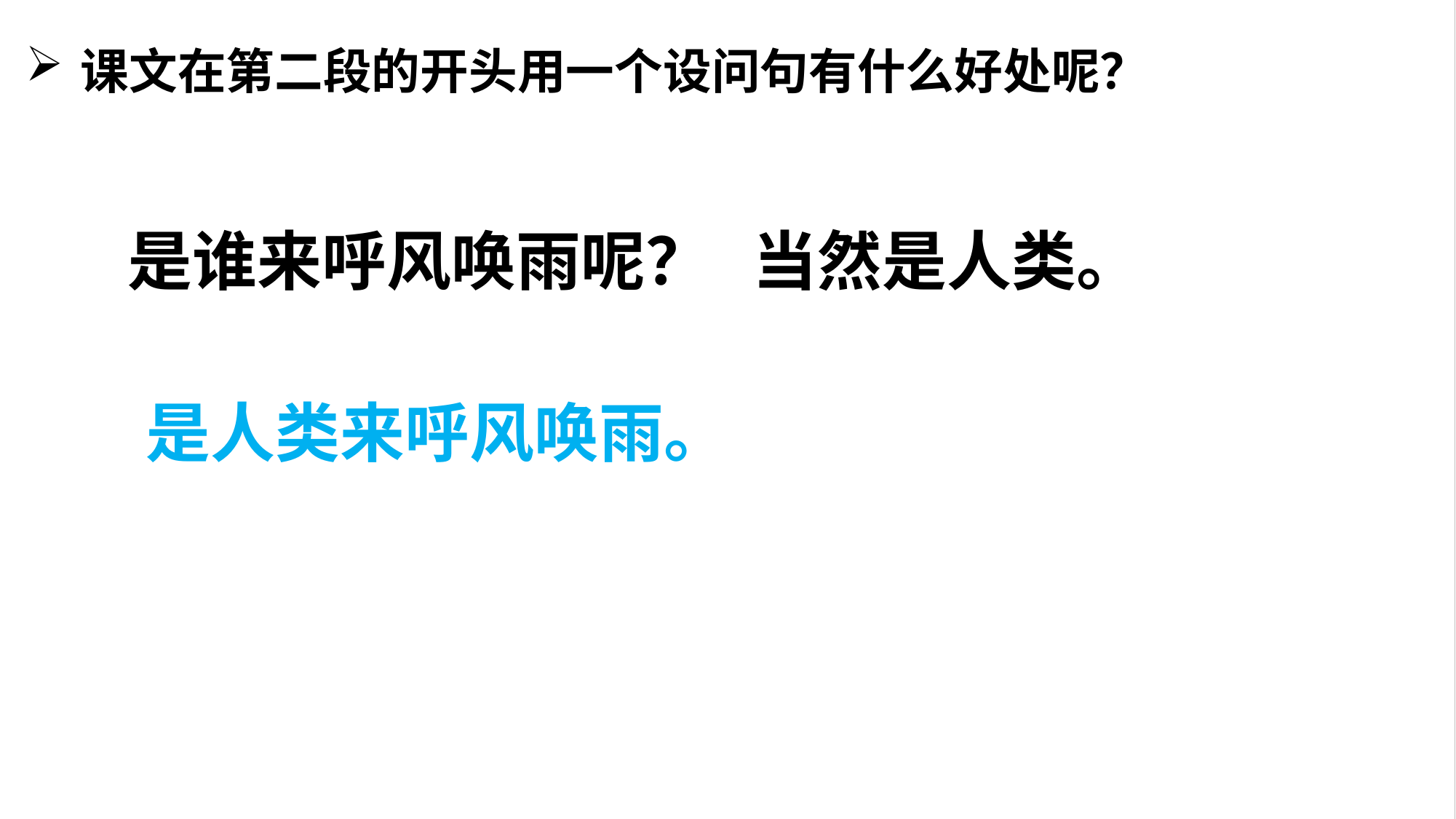

课文在第二段的开头用一个设问句有什么好处呢？
是谁来呼风唤雨呢？
当然是人类。
是人类来呼风唤雨。